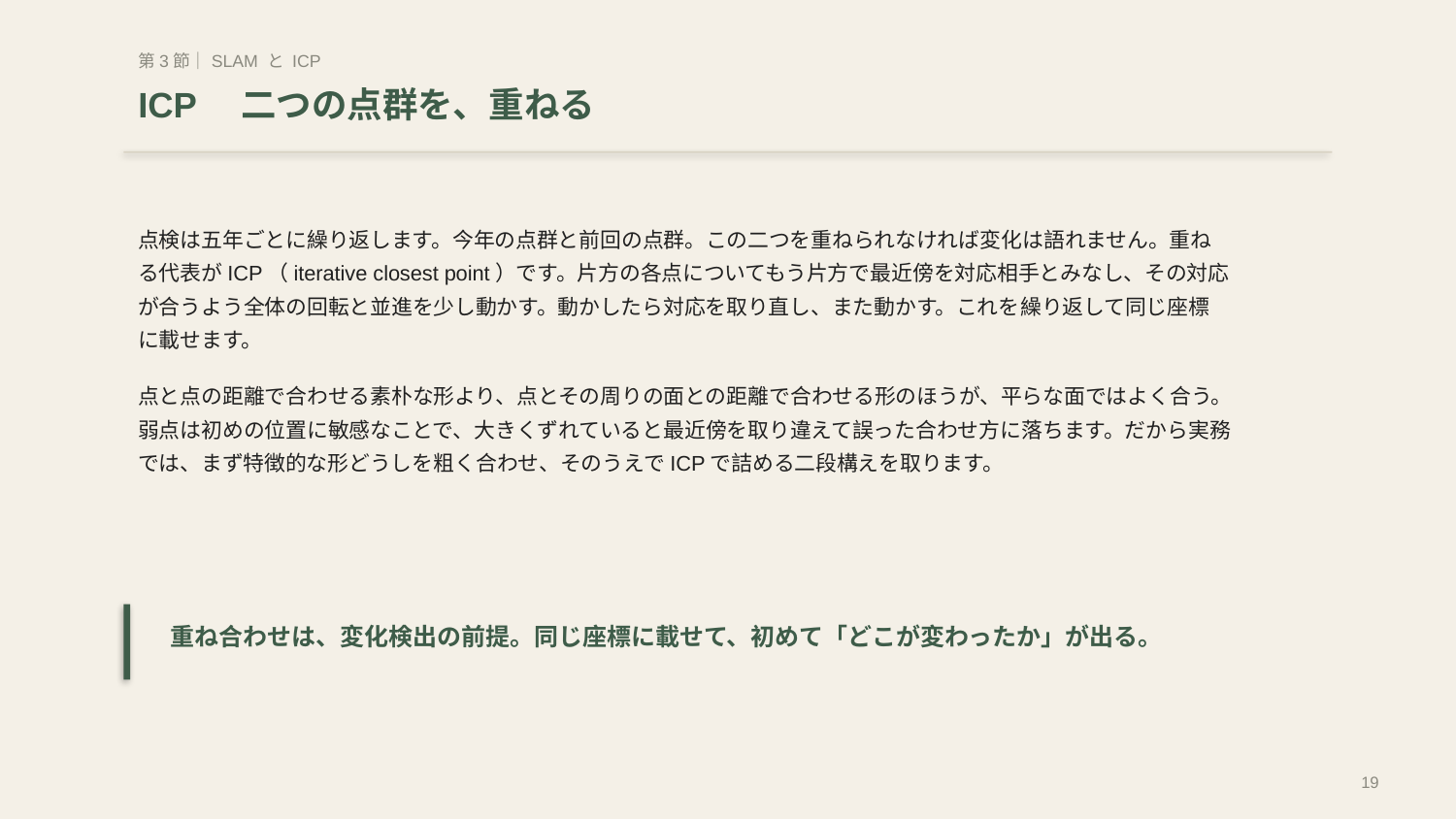

第3節｜SLAM と ICP
ICP　二つの点群を、重ねる

点検は五年ごとに繰り返します。今年の点群と前回の点群。この二つを重ねられなければ変化は語れません。重ねる代表がICP（iterative closest point）です。片方の各点についてもう片方で最近傍を対応相手とみなし、その対応が合うよう全体の回転と並進を少し動かす。動かしたら対応を取り直し、また動かす。これを繰り返して同じ座標に載せます。
点と点の距離で合わせる素朴な形より、点とその周りの面との距離で合わせる形のほうが、平らな面ではよく合う。弱点は初めの位置に敏感なことで、大きくずれていると最近傍を取り違えて誤った合わせ方に落ちます。だから実務では、まず特徴的な形どうしを粗く合わせ、そのうえでICPで詰める二段構えを取ります。

重ね合わせは、変化検出の前提。同じ座標に載せて、初めて「どこが変わったか」が出る。
19